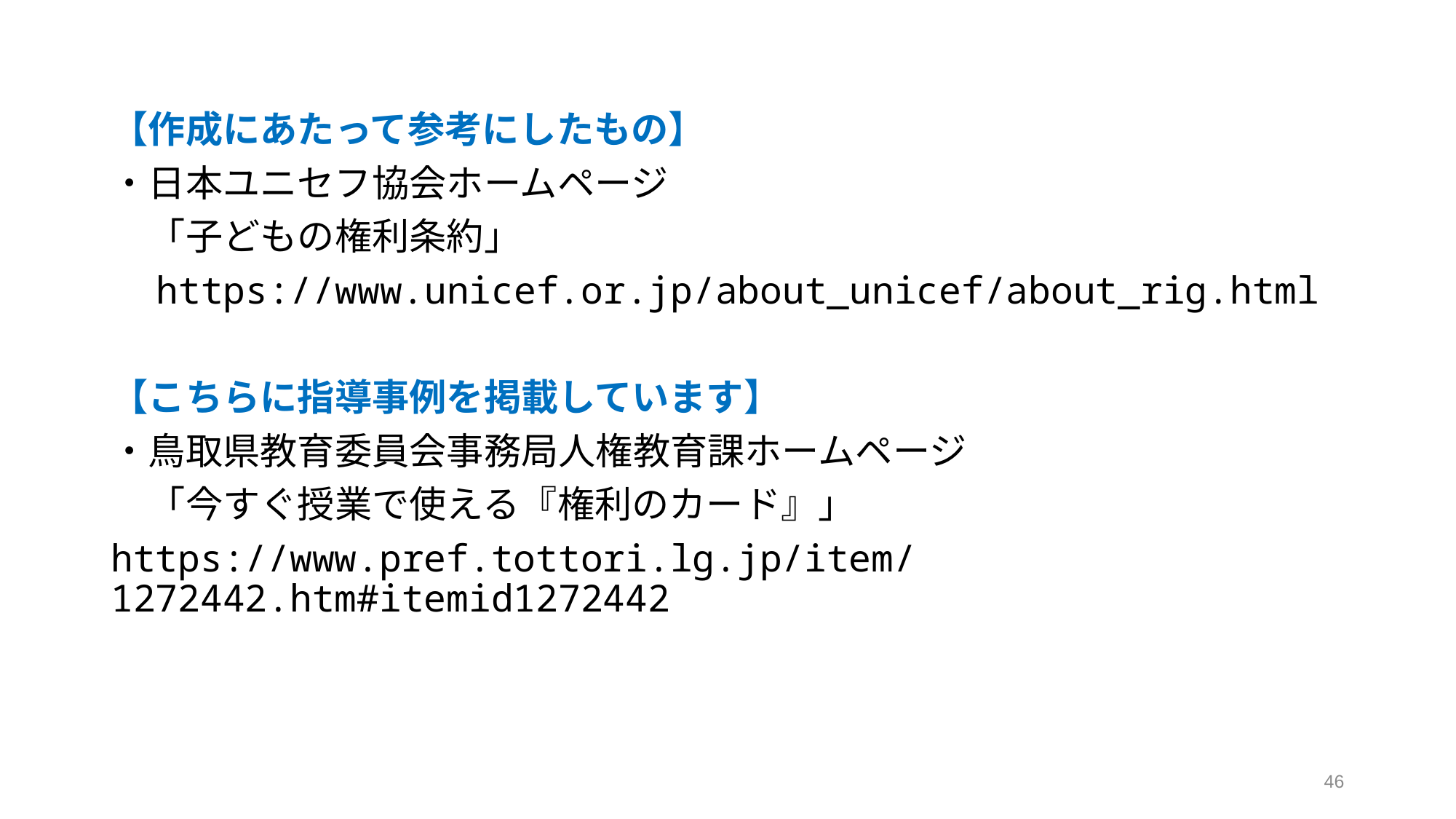

【作成にあたって参考にしたもの】
・日本ユニセフ協会ホームページ
　「子どもの権利条約」
　https://www.unicef.or.jp/about_unicef/about_rig.html

【こちらに指導事例を掲載しています】
・鳥取県教育委員会事務局人権教育課ホームページ
　「今すぐ授業で使える『権利のカード』」
https://www.pref.tottori.lg.jp/item/1272442.htm#itemid1272442

46